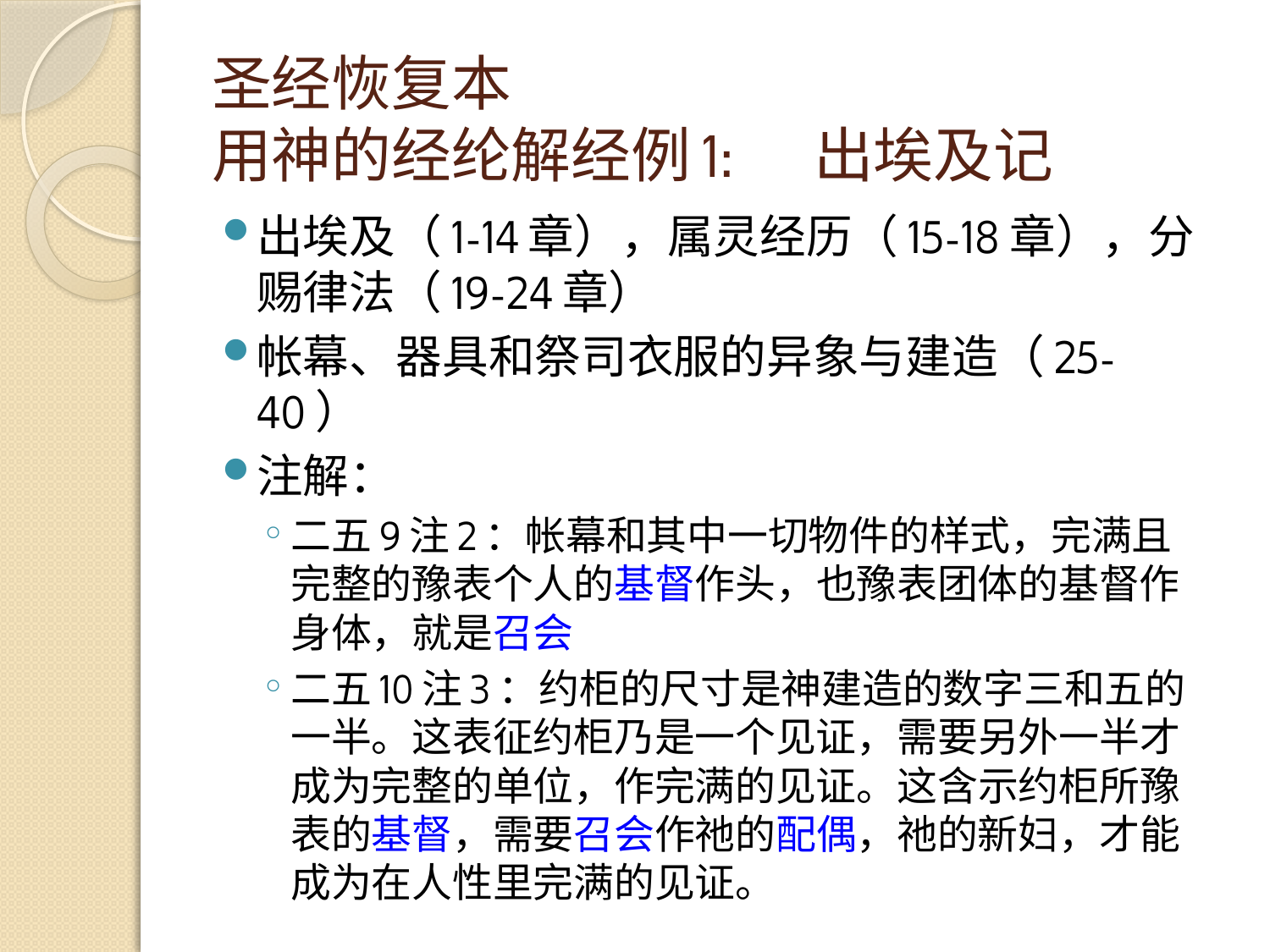

# 圣经恢复本 用神的经纶解经例1:	出埃及记
出埃及（1-14章），属灵经历（15-18章），分赐律法（19-24章）
帐幕、器具和祭司衣服的异象与建造（25-40）
注解：
二五9注2：帐幕和其中一切物件的样式，完满且完整的豫表个人的基督作头，也豫表团体的基督作身体，就是召会
二五10注3：约柜的尺寸是神建造的数字三和五的一半。这表征约柜乃是一个见证，需要另外一半才成为完整的单位，作完满的见证。这含示约柜所豫表的基督，需要召会作祂的配偶，祂的新妇，才能成为在人性里完满的见证。